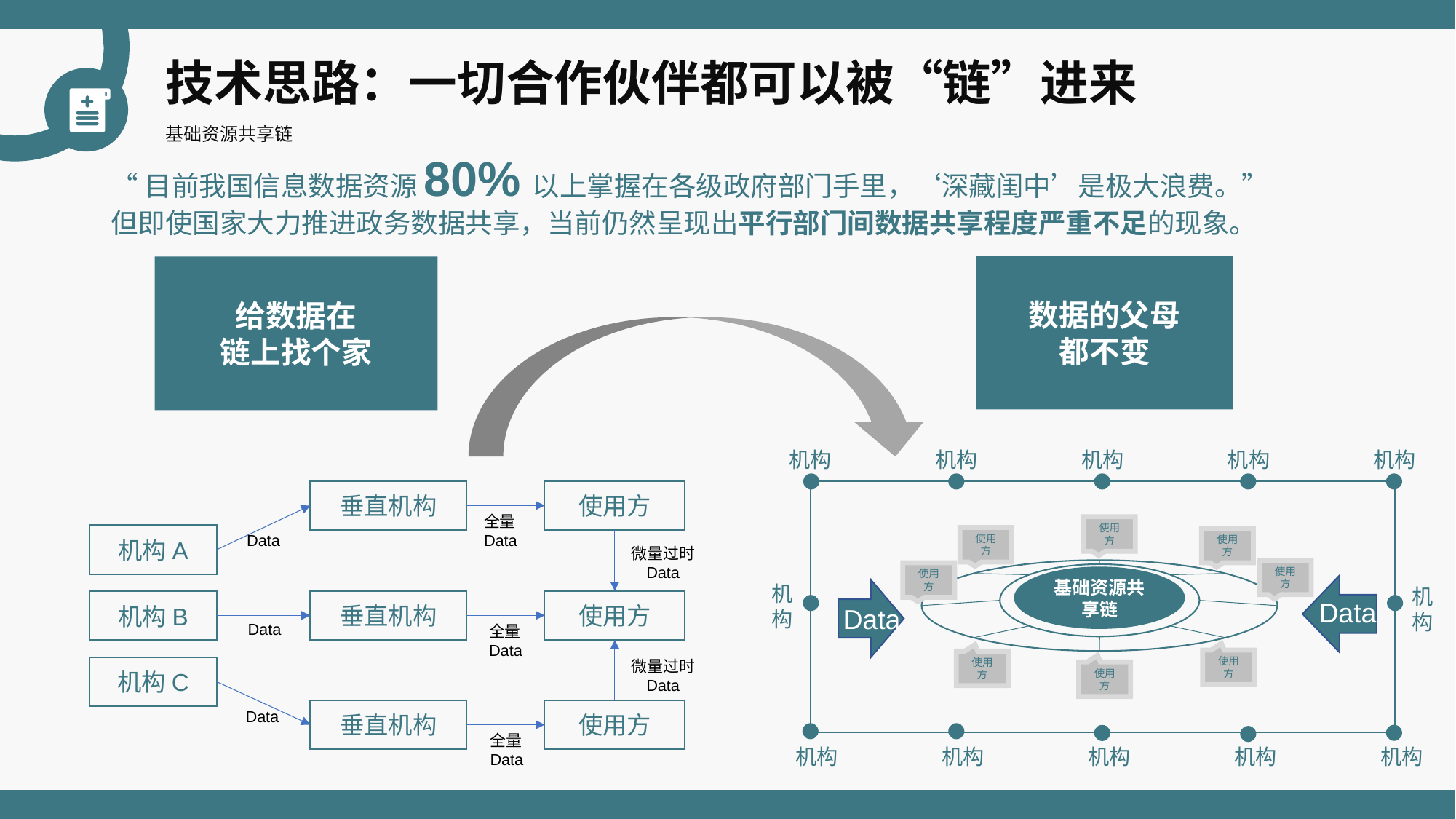

技术思路：一切合作伙伴都可以被“链”进来
“目前我国信息数据资源80%以上掌握在各级政府部门手里，‘深藏闺中’是极大浪费。”
但即使国家大力推进政务数据共享，当前仍然呈现出平行部门间数据共享程度严重不足的现象。
数据的父母
都不变
给数据在
链上找个家

机构
机构
机构
机构
机构

垂直机构
使用方

全量
Data
使用方
Data
机构A
使用方
使用方
微量过时
Data
使用方

使用方

基础资源共享链

机
构
机
构

Data
垂直机构
使用方
机构B

Data
Data
全量
Data
使用方
使用方
微量过时
Data
机构C
使用方
垂直机构
使用方
Data

全量
Data

机构
机构
机构
机构
机构